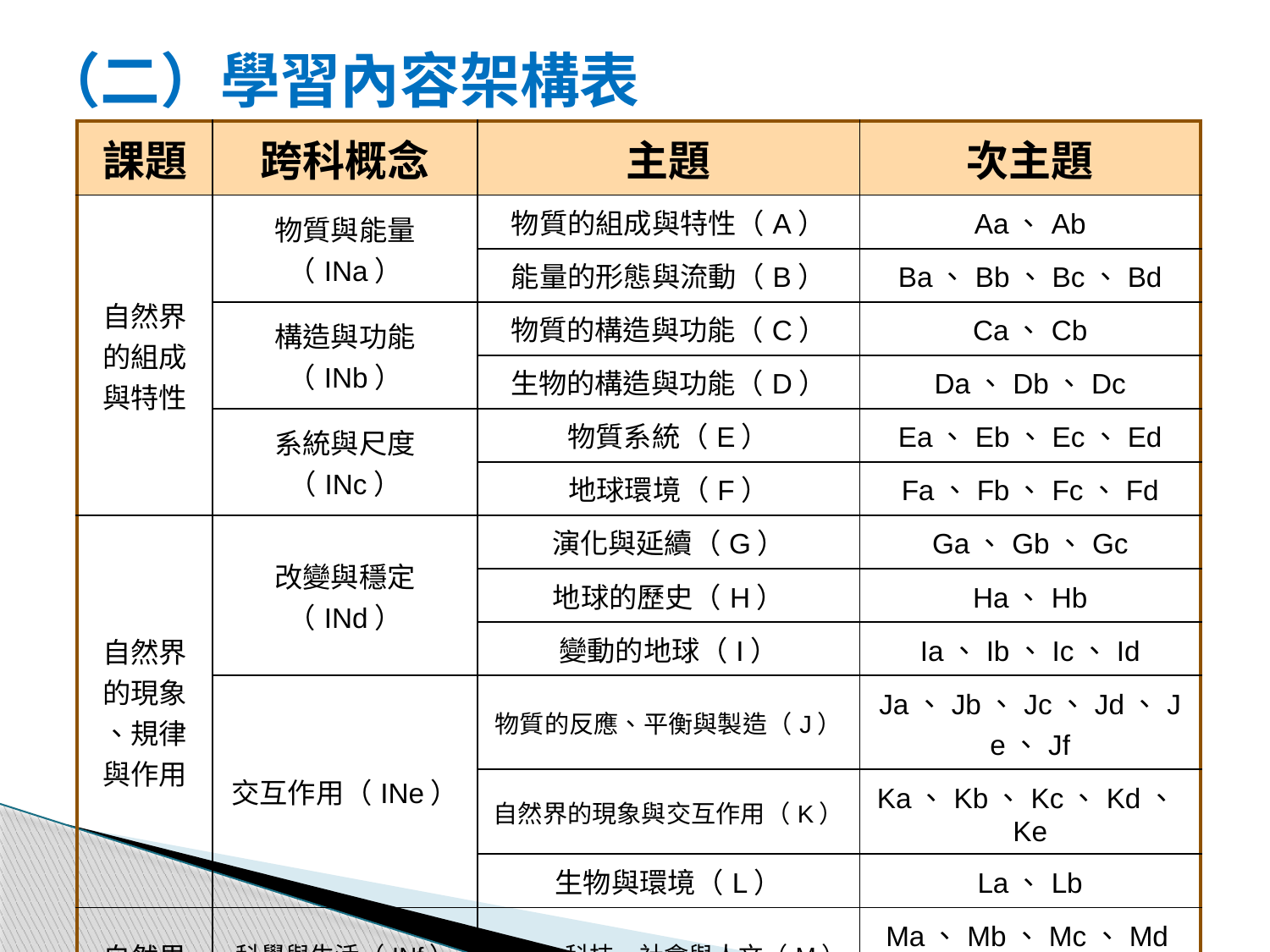

（二）學習內容架構表
| 課題 | 跨科概念 | 主題 | 次主題 |
| --- | --- | --- | --- |
| 自然界 的組成 與特性 | 物質與能量（INa） | 物質的組成與特性（A） | Aa、Ab |
|  |  | 能量的形態與流動（B） | Ba、Bb、Bc、Bd |
|  | 構造與功能（INb） | 物質的構造與功能（C） | Ca、Cb |
|  |  | 生物的構造與功能（D） | Da、Db、Dc |
|  | 系統與尺度（INc） | 物質系統（E） | Ea、Eb、Ec、Ed |
|  |  | 地球環境（F） | Fa、Fb、Fc、Fd |
| 自然界 的現象 、規律 與作用 | 改變與穩定（INd） | 演化與延續（G） | Ga、Gb、Gc |
|  |  | 地球的歷史（H） | Ha、Hb |
|  |  | 變動的地球（I） | Ia、Ib、Ic、Id |
|  | 交互作用（INe） | 物質的反應、平衡與製造（J） | Ja、Jb、Jc、Jd、Je、Jf |
|  |  | 自然界的現象與交互作用（K） | Ka、Kb、Kc、Kd、Ke |
|  |  | 生物與環境（L） | La、Lb |
| 自然界的永續發展 | 科學與生活（INf） | 科學、科技、社會與人文（M） | Ma、Mb、Mc、Md、Me |
|  | 資源與永續性（INg） | 資源與永續發展（N） | Na、Nb、Nc |